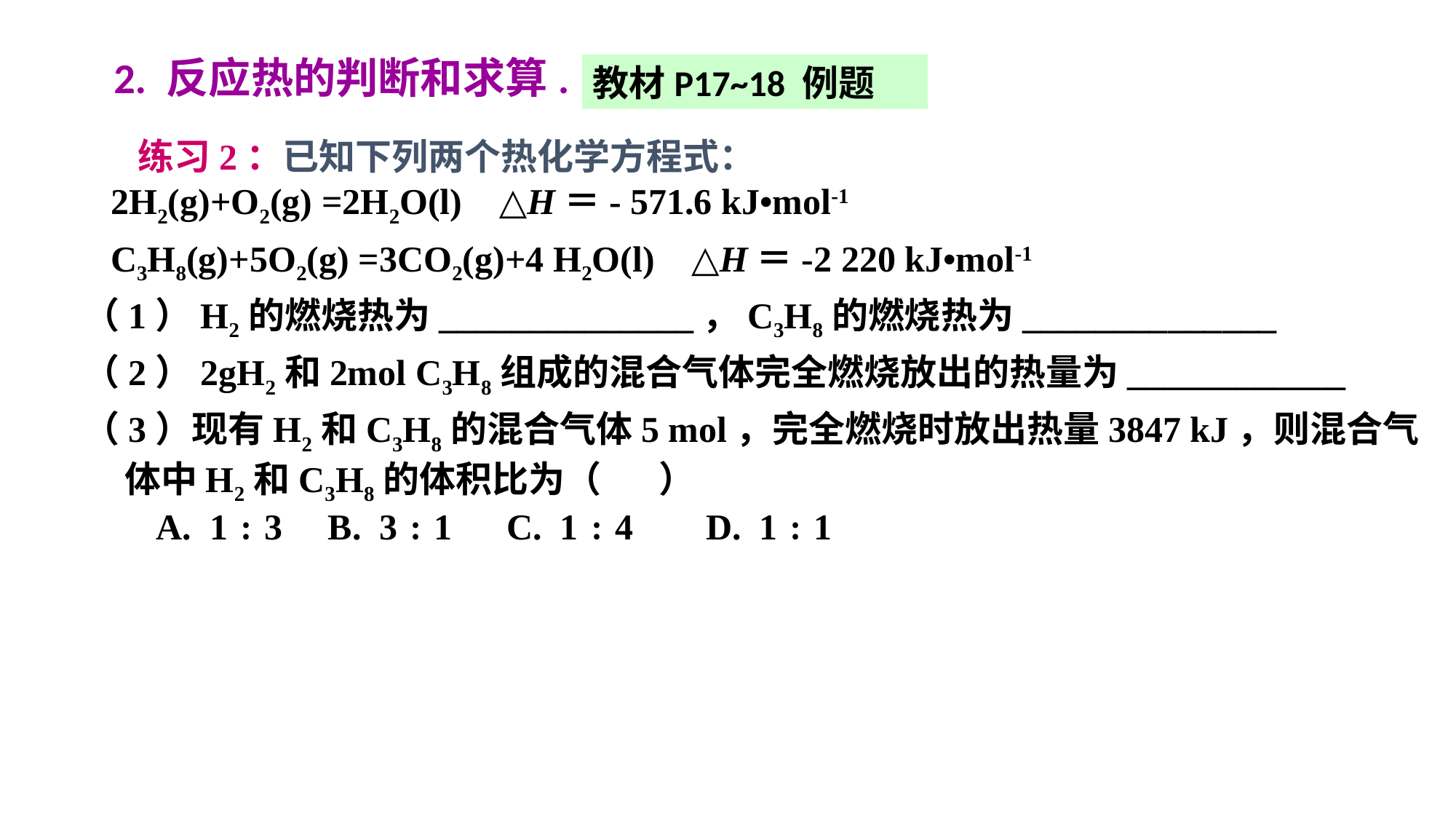

2. 反应热的判断和求算.
教材P17~18 例题
练习2：已知下列两个热化学方程式：
   2H2(g)+O2(g) =2H2O(l)    △H＝- 571.6 kJ•mol-1
   C3H8(g)+5O2(g) =3CO2(g)+4 H2O(l)    △H＝-2 220 kJ•mol-1
（1）H2的燃烧热为______________，C3H8的燃烧热为______________
（2）2gH2和2mol C3H8组成的混合气体完全燃烧放出的热量为____________
（3）现有H2和C3H8的混合气体5 mol，完全燃烧时放出热量3847 kJ，则混合气体中H2和C3H8的体积比为（       ）
A.  1﹕3     B.  3﹕1      C.  1﹕4        D.  1﹕1